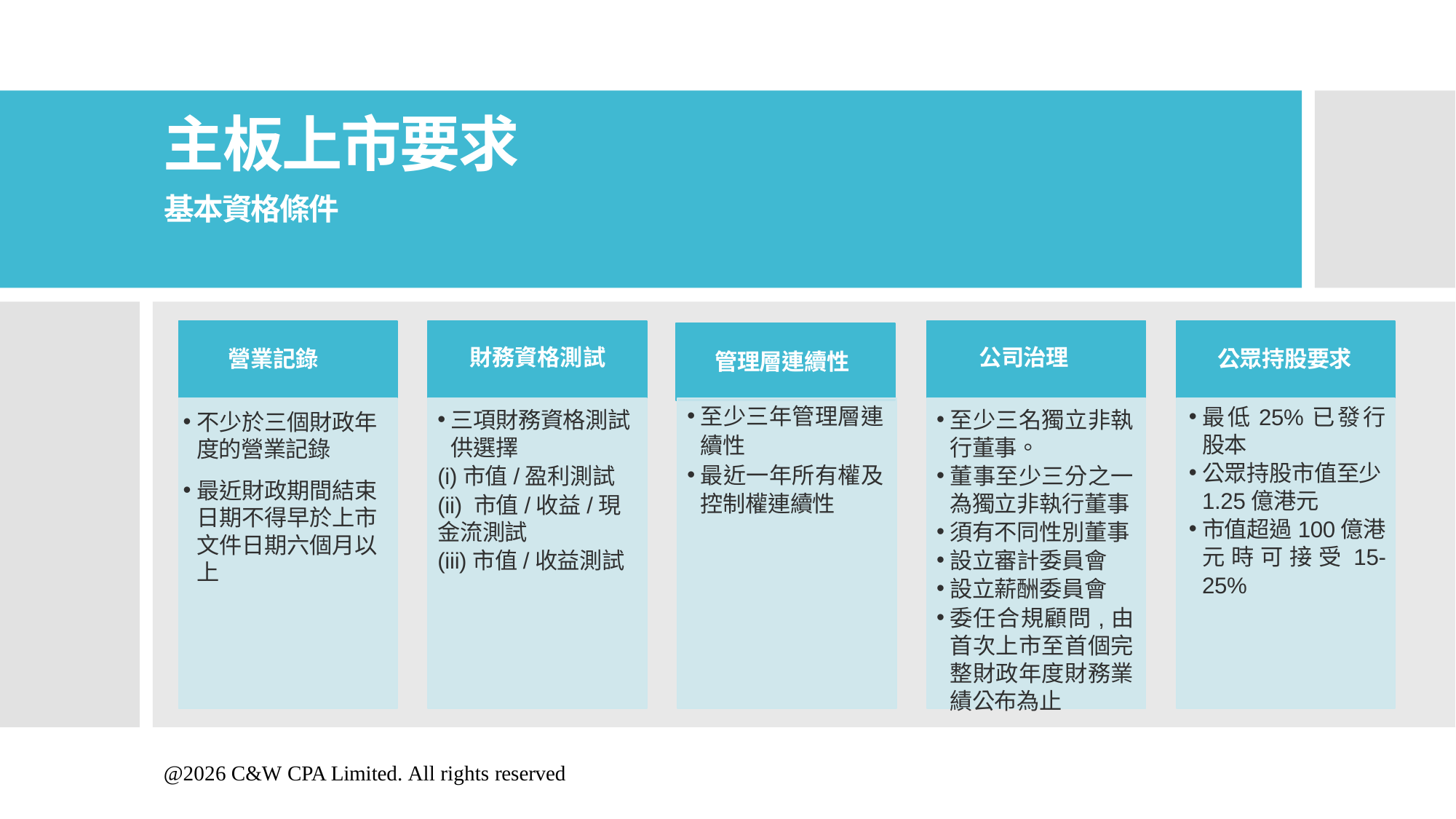

# 主板上市要求
基本資格條件

財務資格測試
公司治理
公眾持股要求
營業記錄
管理層連續性

不少於三個財政年度的營業記錄
最近財政期間結束日期不得早於上市文件日期六個月以上

至少三年管理層連續性
最近一年所有權及控制權連續性
最低25%已發行股本
公眾持股市值至少1.25億港元
市值超過100億港元時可接受15-25%

三項財務資格測試供選擇
(i)市值/盈利測試
(ii) 市值/收益/現金流測試
(iii)市值/收益測試
至少三名獨立非執行董事。
董事至少三分之一為獨立非執行董事
須有不同性別董事
設立審計委員會
設立薪酬委員會
委任合規顧問,由首次上市至首個完整財政年度財務業績公布為止

@2026 C&W CPA Limited. All rights reserved